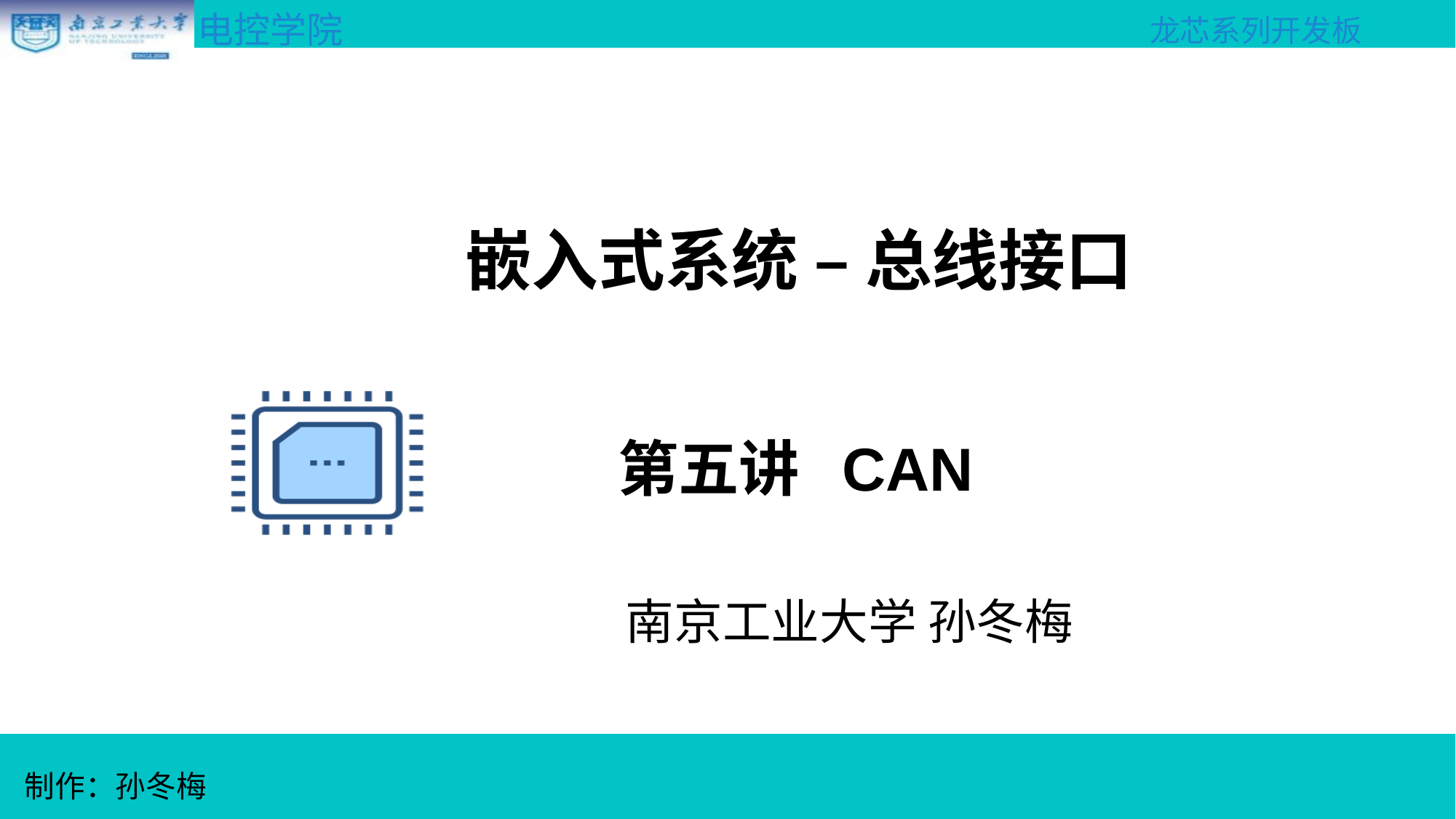

嵌入式系统 – 总线接口
第五讲  CAN
南京工业大学 孙冬梅